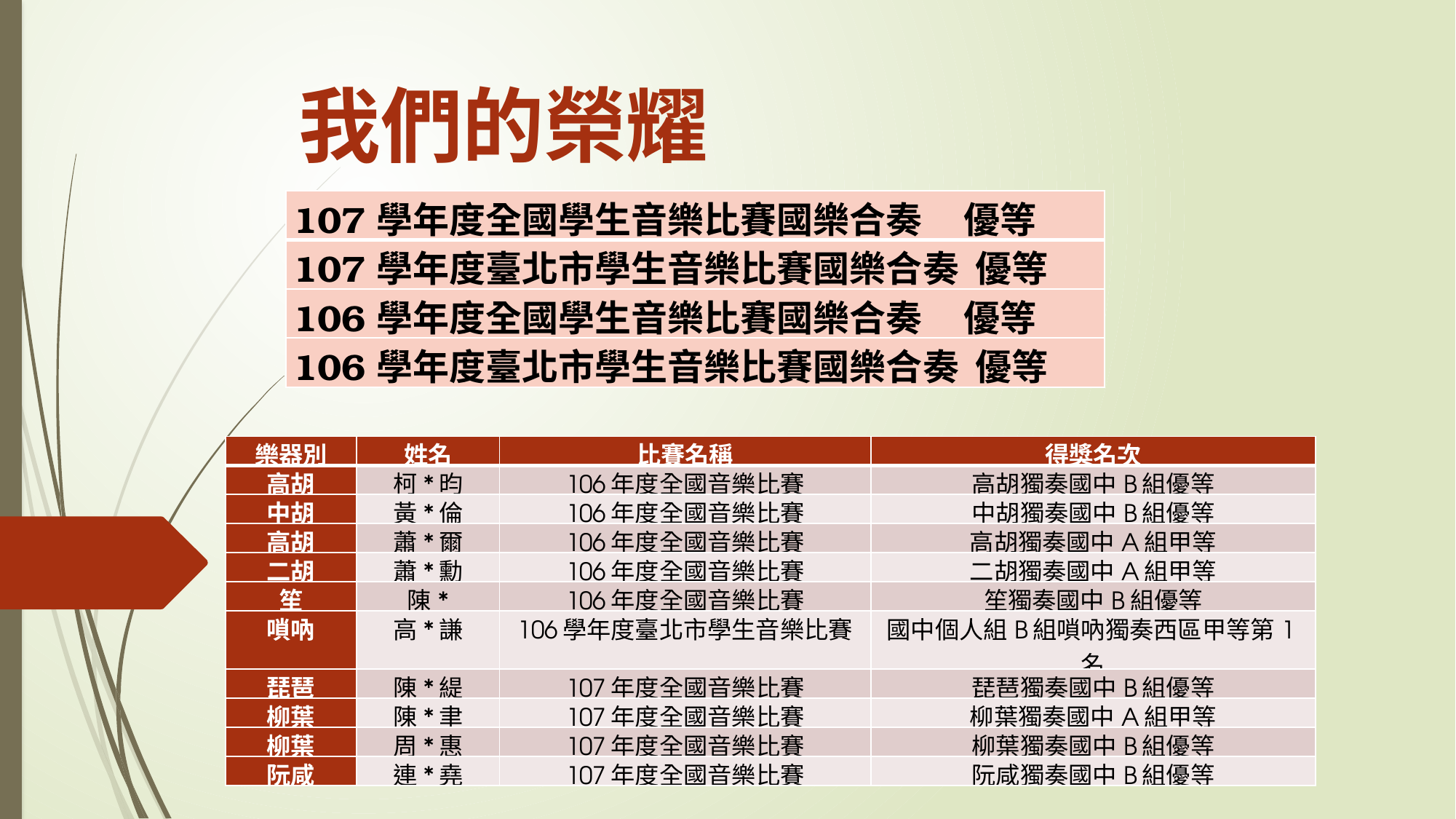

我們的榮耀
| 107學年度全國學生音樂比賽國樂合奏 優等 |
| --- |
| 107學年度臺北市學生音樂比賽國樂合奏 優等 |
| 106學年度全國學生音樂比賽國樂合奏 優等 |
| 106學年度臺北市學生音樂比賽國樂合奏 優等 |
| 樂器別 | 姓名 | 比賽名稱 | 得獎名次 |
| --- | --- | --- | --- |
| 高胡 | 柯\*昀 | 106年度全國音樂比賽 | 高胡獨奏國中B組優等 |
| 中胡 | 黃\*倫 | 106年度全國音樂比賽 | 中胡獨奏國中B組優等 |
| 高胡 | 蕭\*爾 | 106年度全國音樂比賽 | 高胡獨奏國中A組甲等 |
| 二胡 | 蕭\*勳 | 106年度全國音樂比賽 | 二胡獨奏國中A組甲等 |
| 笙 | 陳\* | 106年度全國音樂比賽 | 笙獨奏國中B組優等 |
| 嗩吶 | 高\*謙 | 106學年度臺北市學生音樂比賽 | 國中個人組B組嗩吶獨奏西區甲等第1名 |
| 琵琶 | 陳\*緹 | 107年度全國音樂比賽 | 琵琶獨奏國中B組優等 |
| 柳葉 | 陳\*聿 | 107年度全國音樂比賽 | 柳葉獨奏國中A組甲等 |
| 柳葉 | 周\*惠 | 107年度全國音樂比賽 | 柳葉獨奏國中B組優等 |
| 阮咸 | 連\*堯 | 107年度全國音樂比賽 | 阮咸獨奏國中B組優等 |